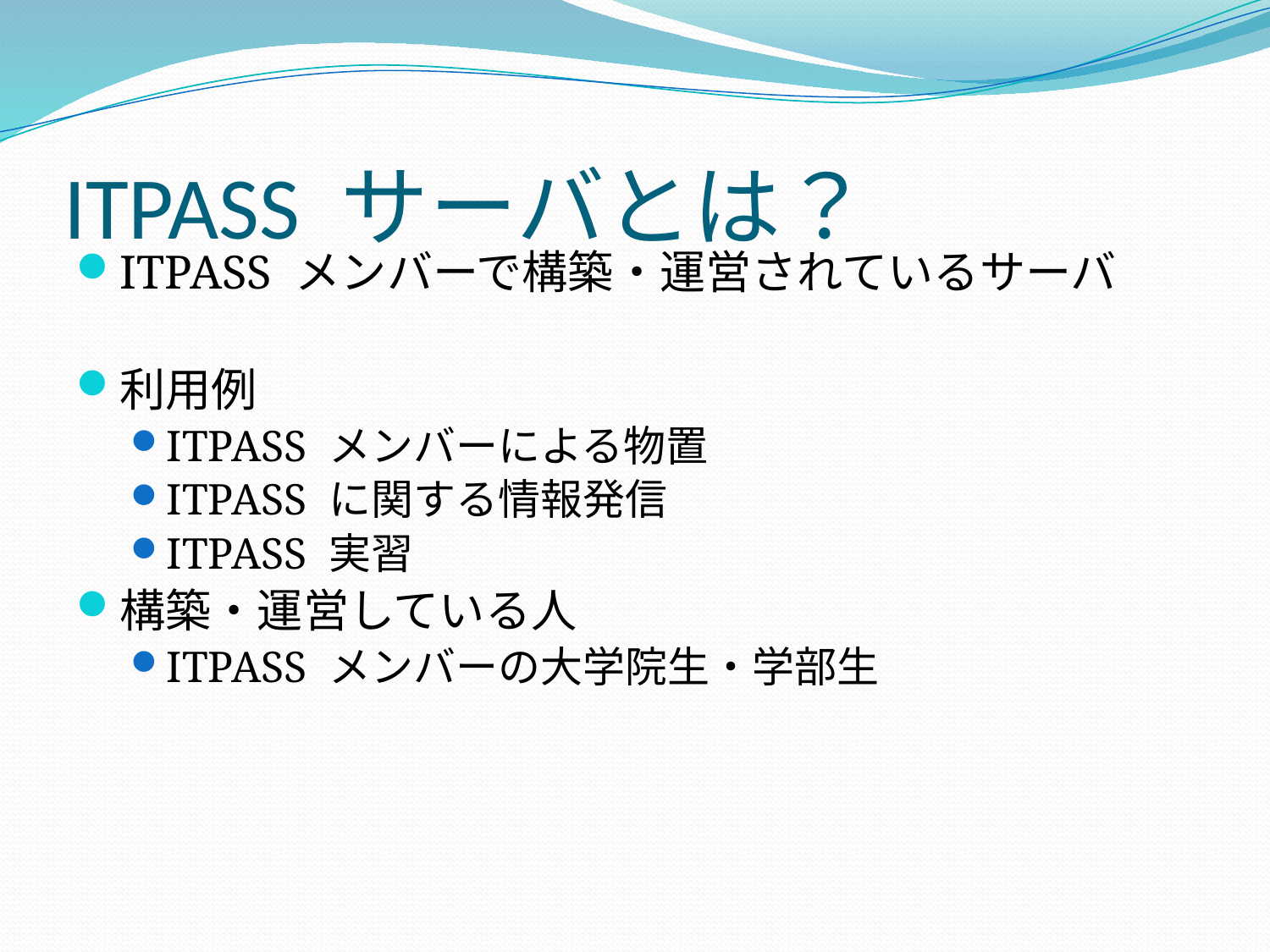

# ITPASS サーバとは？
ITPASS メンバーで構築・運営されているサーバ

利用例
ITPASS メンバーによる物置
ITPASS に関する情報発信
ITPASS 実習
構築・運営している人
ITPASS メンバーの大学院生・学部生